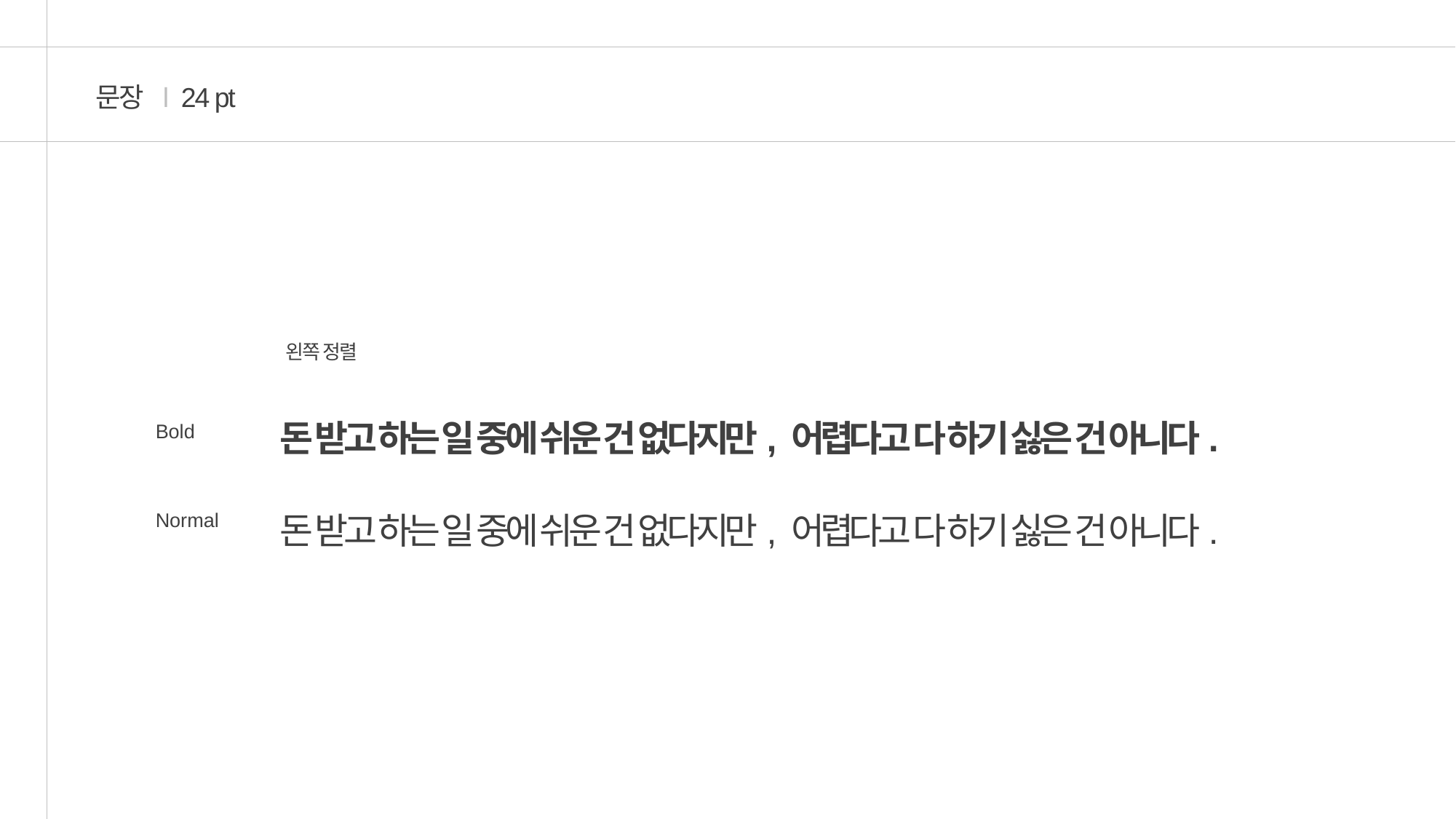

문장  l  24 pt
왼쪽 정렬
돈 받고 하는 일 중에 쉬운 건 없다지만, 어렵다고 다 하기 싫은 건 아니다.
Bold
Normal
돈 받고 하는 일 중에 쉬운 건 없다지만, 어렵다고 다 하기 싫은 건 아니다.